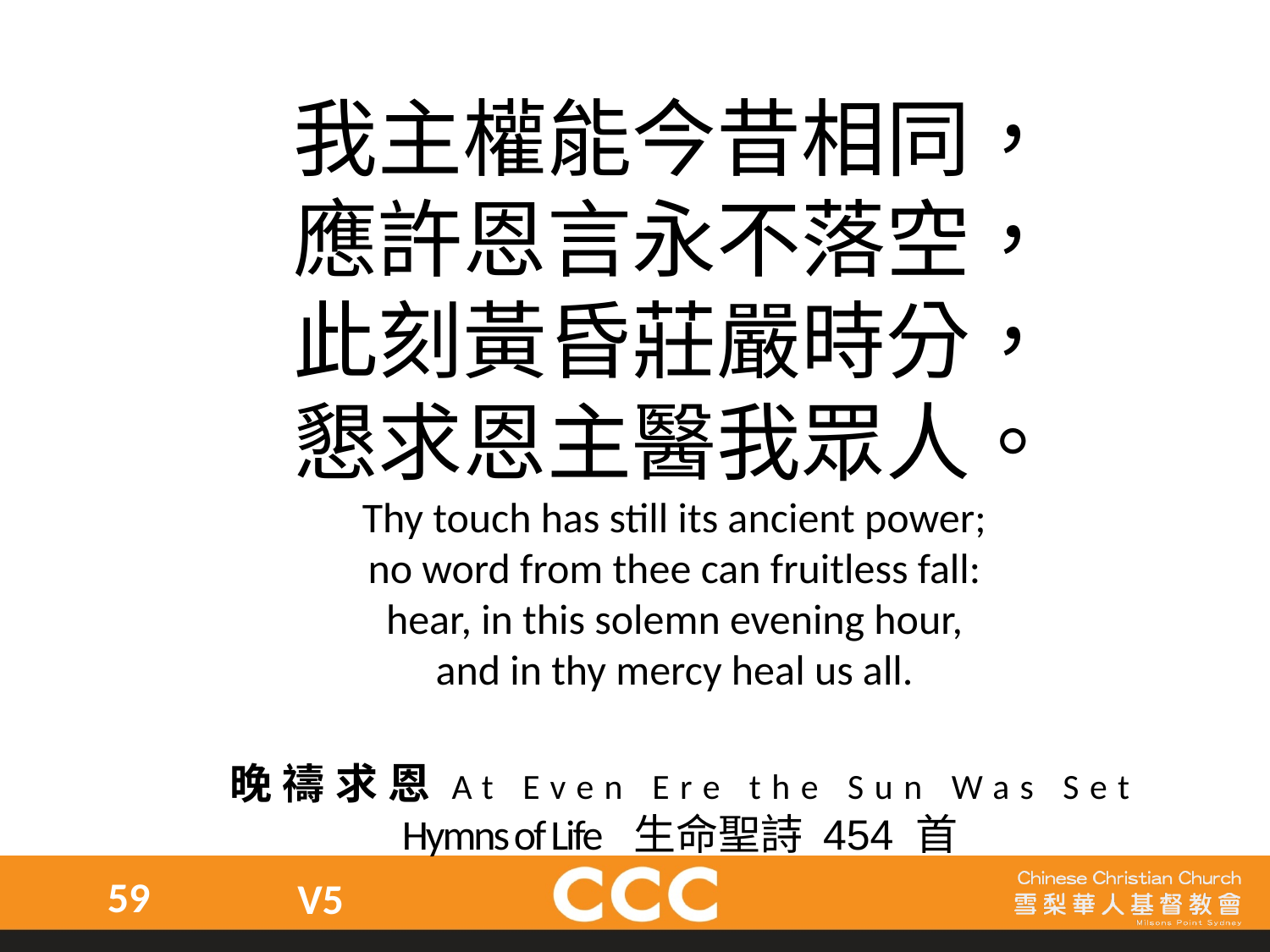

我主權能今昔相同，
應許恩言永不落空，
此刻黃昏莊嚴時分，
懇求恩主醫我眾人。
Thy touch has still its ancient power;
no word from thee can fruitless fall:
hear, in this solemn evening hour,
and in thy mercy heal us all.
晚禱求恩At Even Ere the Sun Was Set
Hymns of Life   生命聖詩 454 首
59
V5